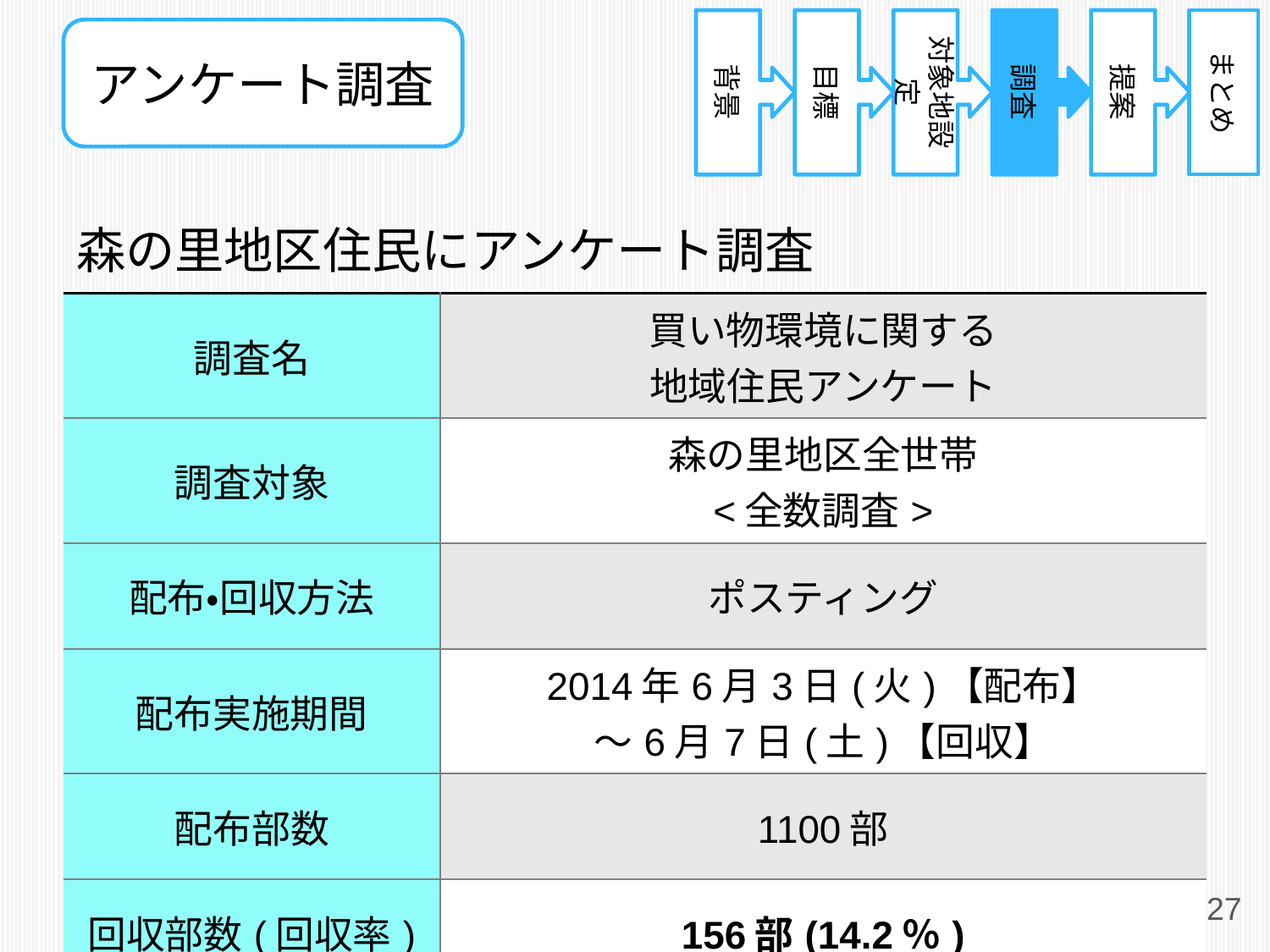

#
背景
目標
対象地設定
調査
提案
まとめ
アンケート調査
森の里地区住民にアンケート調査
| 調査名 | 買い物環境に関する 地域住民アンケート |
| --- | --- |
| 調査対象 | 森の里地区全世帯 <全数調査> |
| 配布・回収方法 | ポスティング |
| 配布実施期間 | 2014年6月3日(火)【配布】 〜6月7日(土)【回収】 |
| 配布部数 | 1100部 |
| 回収部数(回収率) | 156部(14.2％) |
27